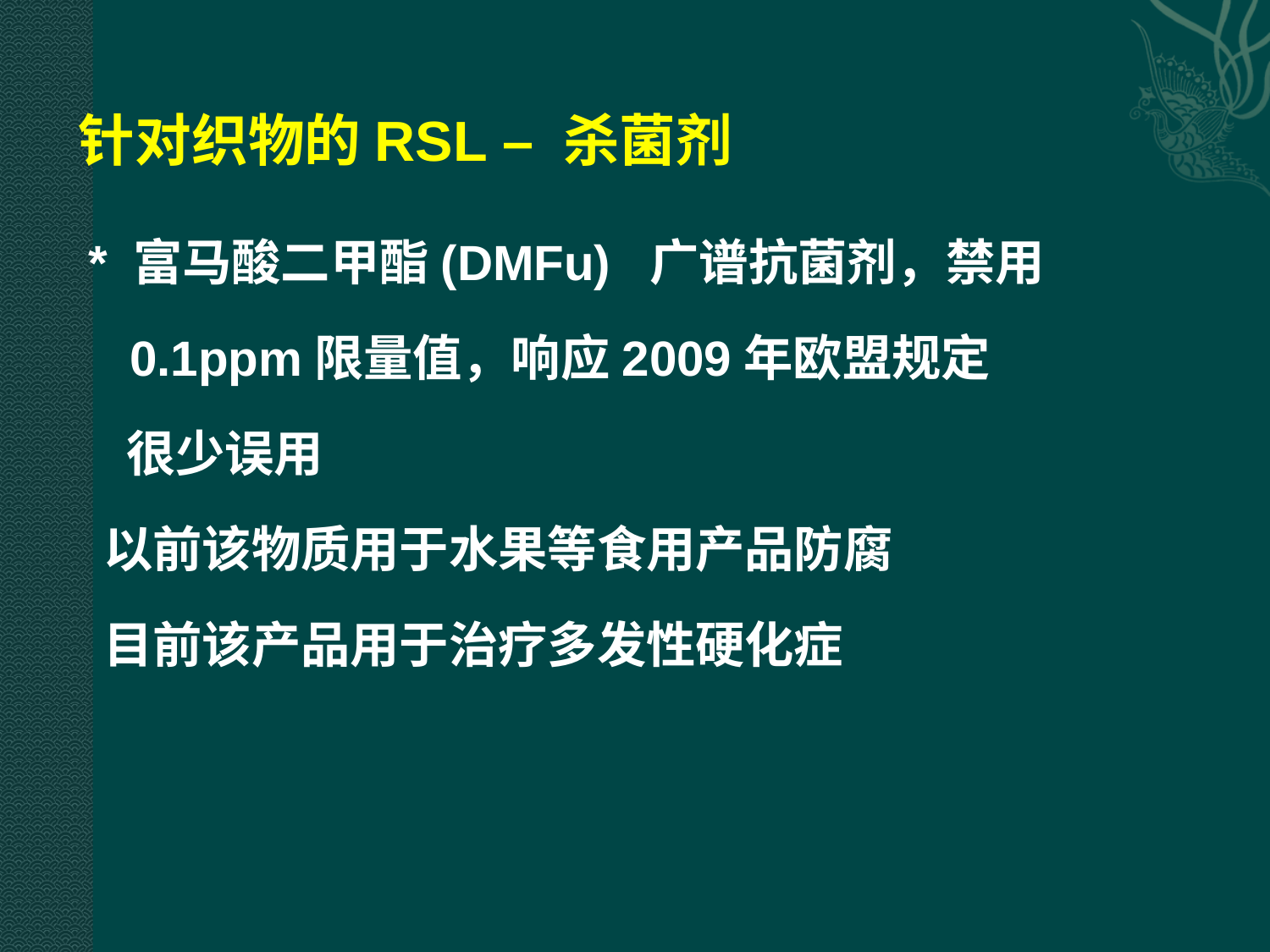

针对织物的RSL – 杀菌剂
   * 富马酸二甲酯(DMFu)  广谱抗菌剂，禁用
      0.1ppm限量值，响应2009年欧盟规定
      很少误用
    以前该物质用于水果等食用产品防腐
    目前该产品用于治疗多发性硬化症